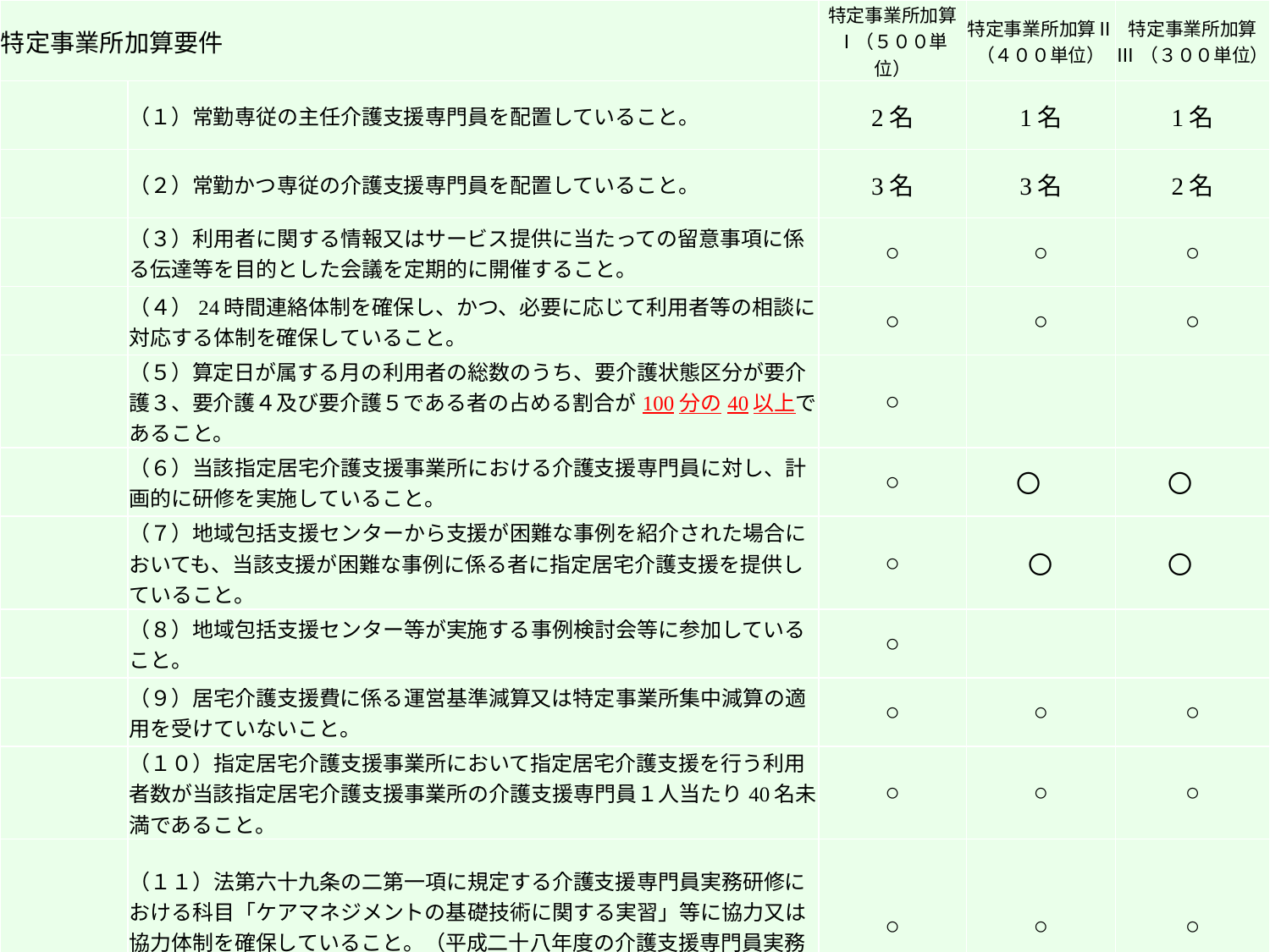

| 特定事業所加算要件 |  | 特定事業所加算Ⅰ（５００単位） | 特定事業所加算Ⅱ（４００単位） | 特定事業所加算 Ⅲ（３００単位） |
| --- | --- | --- | --- | --- |
|  | （１）常勤専従の主任介護支援専門員を配置していること。 | 2名 | 1名 | 1名 |
|  | （２）常勤かつ専従の介護支援専門員を配置していること。 | 3名 | 3名 | 2名 |
|  | （３）利用者に関する情報又はサービス提供に当たっての留意事項に係る伝達等を目的とした会議を定期的に開催すること。 | ○ | ○ | ○ |
|  | （４）24時間連絡体制を確保し、かつ、必要に応じて利用者等の相談に対応する体制を確保していること。 | ○ | ○ | ○ |
|  | （５）算定日が属する月の利用者の総数のうち、要介護状態区分が要介護３、要介護４及び要介護５である者の占める割合が100分の40以上であること。 | ○ |  |  |
|  | （６）当該指定居宅介護支援事業所における介護支援専門員に対し、計画的に研修を実施していること。 | ○ | 〇 | 〇 |
|  | （７）地域包括支援センターから支援が困難な事例を紹介された場合においても、当該支援が困難な事例に係る者に指定居宅介護支援を提供していること。 | ○ | 〇 | 〇 |
|  | （８）地域包括支援センター等が実施する事例検討会等に参加していること。 | ○ |  |  |
|  | （９）居宅介護支援費に係る運営基準減算又は特定事業所集中減算の適用を受けていないこと。 | ○ | ○ | ○ |
|  | （１０）指定居宅介護支援事業所において指定居宅介護支援を行う利用者数が当該指定居宅介護支援事業所の介護支援専門員１人当たり40名未満であること。 | ○ | ○ | ○ |
|  | （１１）法第六十九条の二第一項に規定する介護支援専門員実務研修における科目「ケアマネジメントの基礎技術に関する実習」等に協力又は協力体制を確保していること。（平成二十八年度の介護支援専門員実務研修受講試験の合格発表の日から適用） | ○ | ○ | ○ |
#